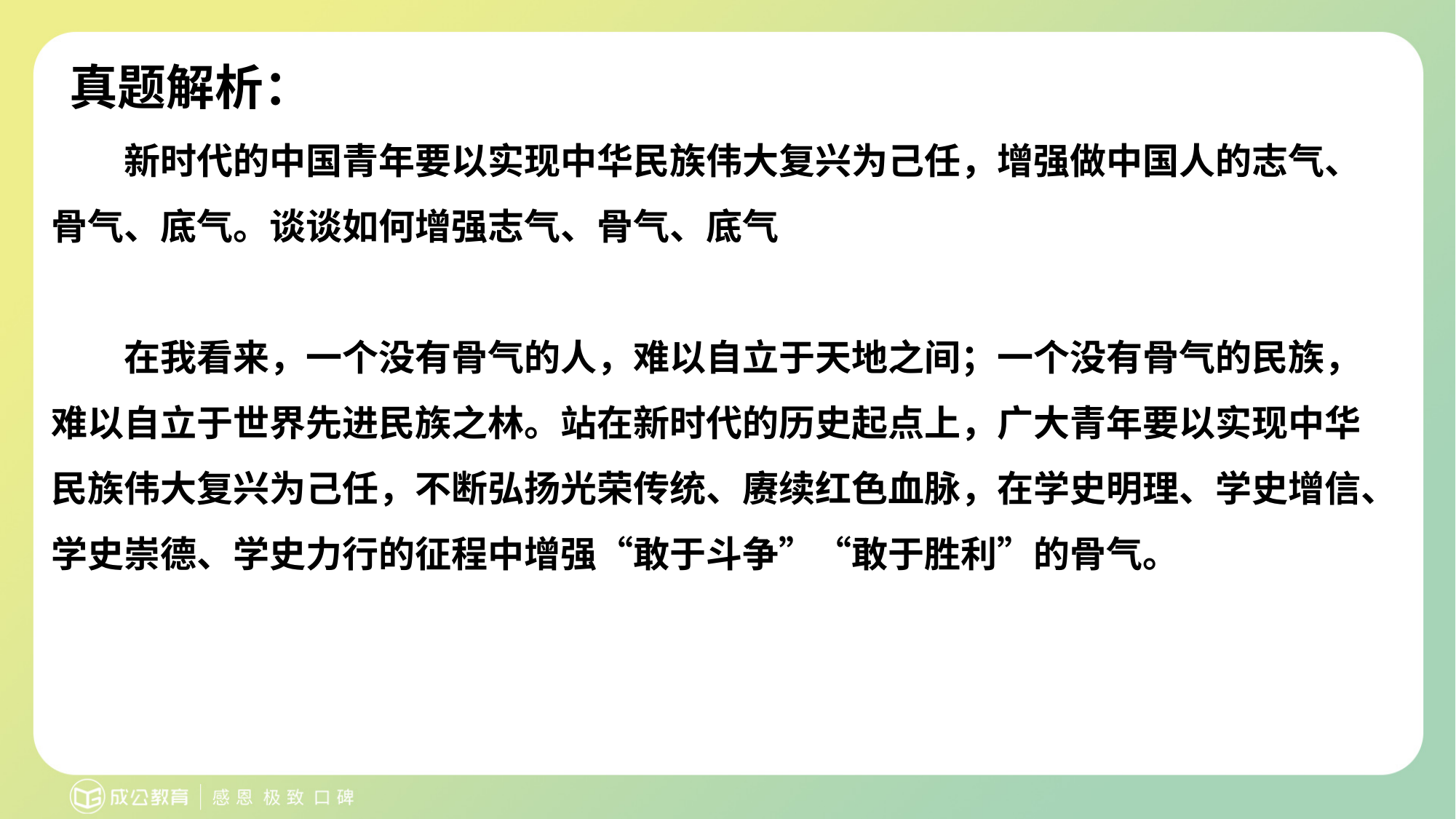

# 真题解析：
新时代的中国青年要以实现中华民族伟大复兴为己任，增强做中国人的志气、骨气、底气。谈谈如何增强志气、骨气、底气

在我看来，一个没有骨气的人，难以自立于天地之间；一个没有骨气的民族，难以自立于世界先进民族之林。站在新时代的历史起点上，广大青年要以实现中华民族伟大复兴为己任，不断弘扬光荣传统、赓续红色血脉，在学史明理、学史增信、学史崇德、学史力行的征程中增强“敢于斗争”“敢于胜利”的骨气。